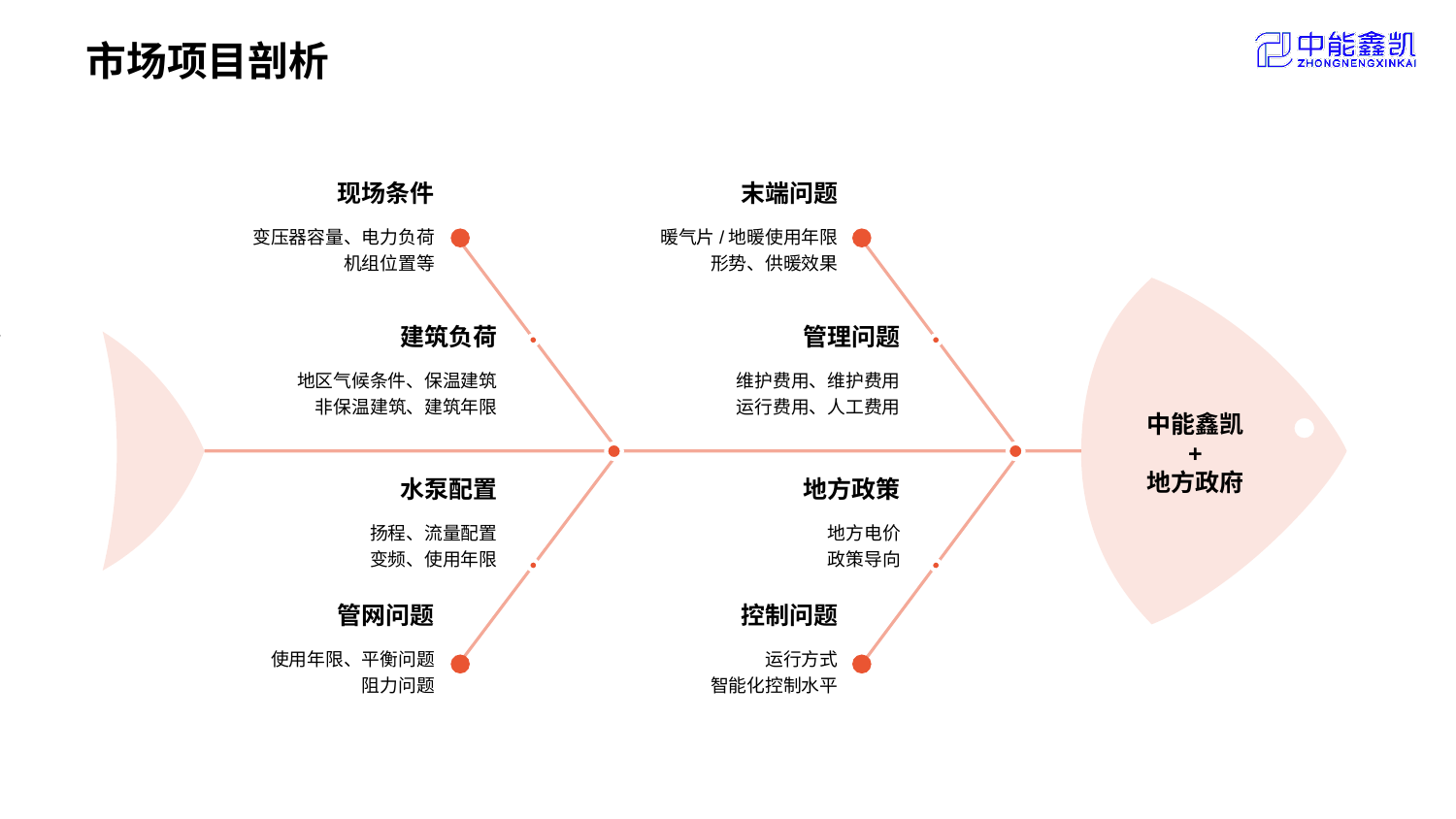

市场项目剖析
现场条件
变压器容量、电力负荷
机组位置等
末端问题
暖气片/地暖使用年限
形势、供暖效果

建筑负荷
地区气候条件、保温建筑
非保温建筑、建筑年限
管理问题
维护费用、维护费用
运行费用、人工费用

中能鑫凯
+
地方政府

水泵配置
扬程、流量配置
变频、使用年限
地方政策
地方电价
政策导向

管网问题
使用年限、平衡问题
阻力问题
控制问题
运行方式
智能化控制水平